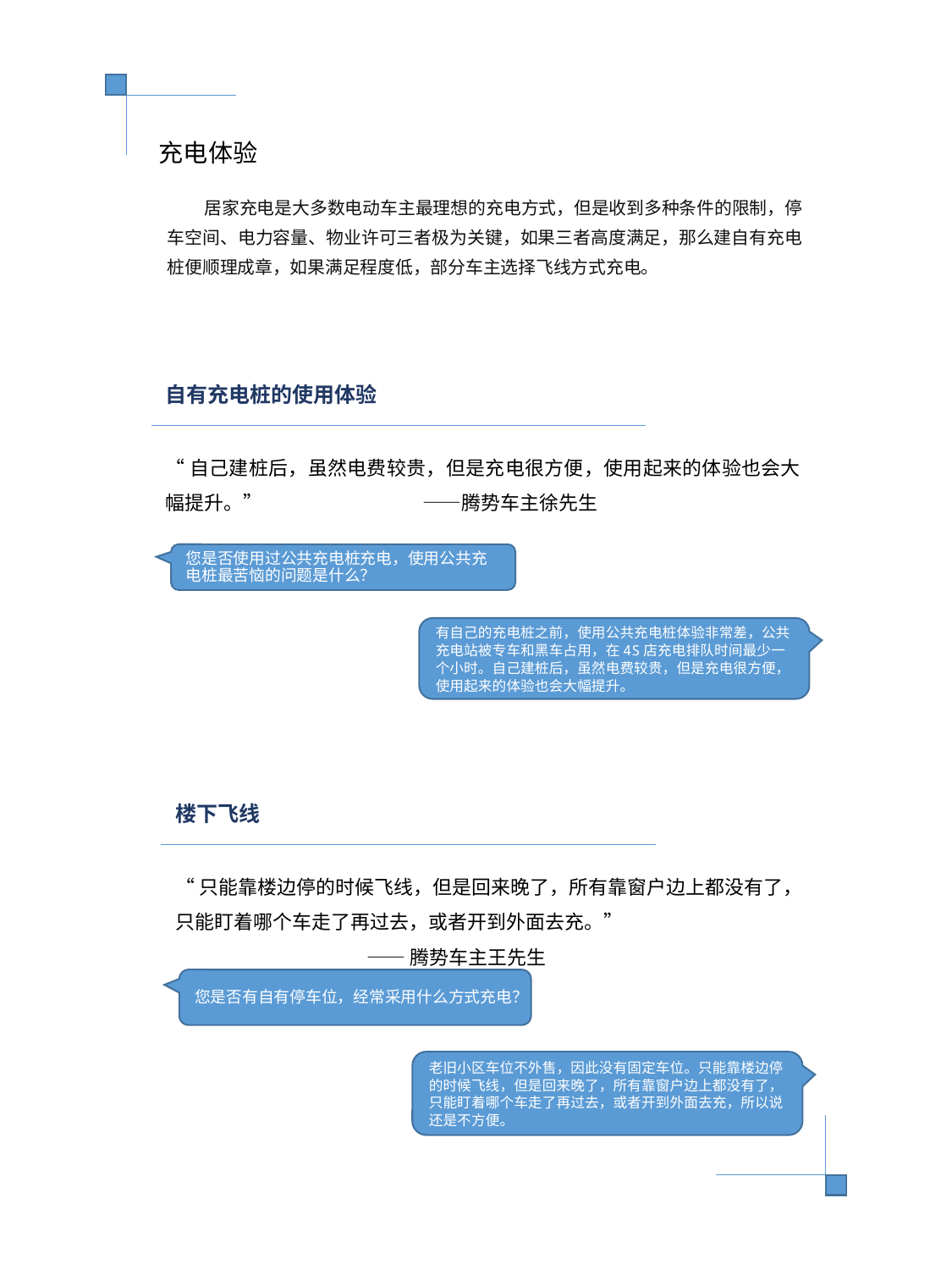

充电体验
居家充电是大多数电动车主最理想的充电方式，但是收到多种条件的限制，停车空间、电力容量、物业许可三者极为关键，如果三者高度满足，那么建自有充电桩便顺理成章，如果满足程度低，部分车主选择飞线方式充电。
自有充电桩的使用体验
“自己建桩后，虽然电费较贵，但是充电很方便，使用起来的体验也会大幅提升。”                                    ——腾势车主徐先生
您是否使用过公共充电桩充电，使用公共充电桩最苦恼的问题是什么？
有自己的充电桩之前，使用公共充电桩体验非常差，公共充电站被专车和黑车占用，在4S店充电排队时间最少一个小时。自己建桩后，虽然电费较贵，但是充电很方便，使用起来的体验也会大幅提升。
楼下飞线
“只能靠楼边停的时候飞线，但是回来晚了，所有靠窗户边上都没有了，只能盯着哪个车走了再过去，或者开到外面去充。”
                                           ——腾势车主王先生
您是否有自有停车位，经常采用什么方式充电？
老旧小区车位不外售，因此没有固定车位。只能靠楼边停的时候飞线，但是回来晚了，所有靠窗户边上都没有了，只能盯着哪个车走了再过去，或者开到外面去充，所以说还是不方便。